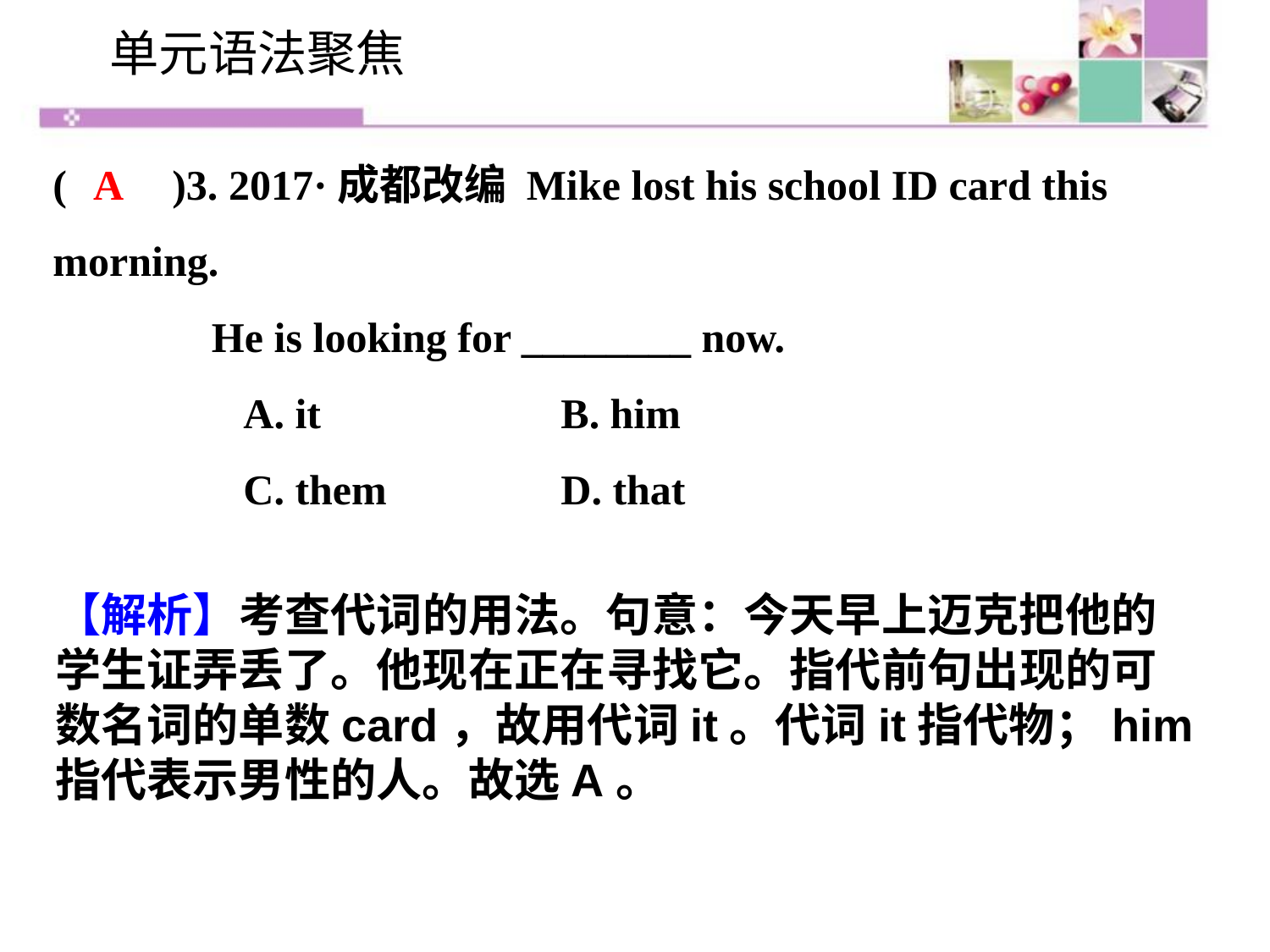

单元语法聚焦

(　　)3. 2017·成都改编 Mike lost his school ID card this morning.
               He is looking for ________ now.
	      A. it  		B. him
	      C. them  		D. that
A

【解析】考查代词的用法。句意：今天早上迈克把他的学生证弄丢了。他现在正在寻找它。指代前句出现的可数名词的单数card，故用代词it。代词it指代物；him指代表示男性的人。故选A。